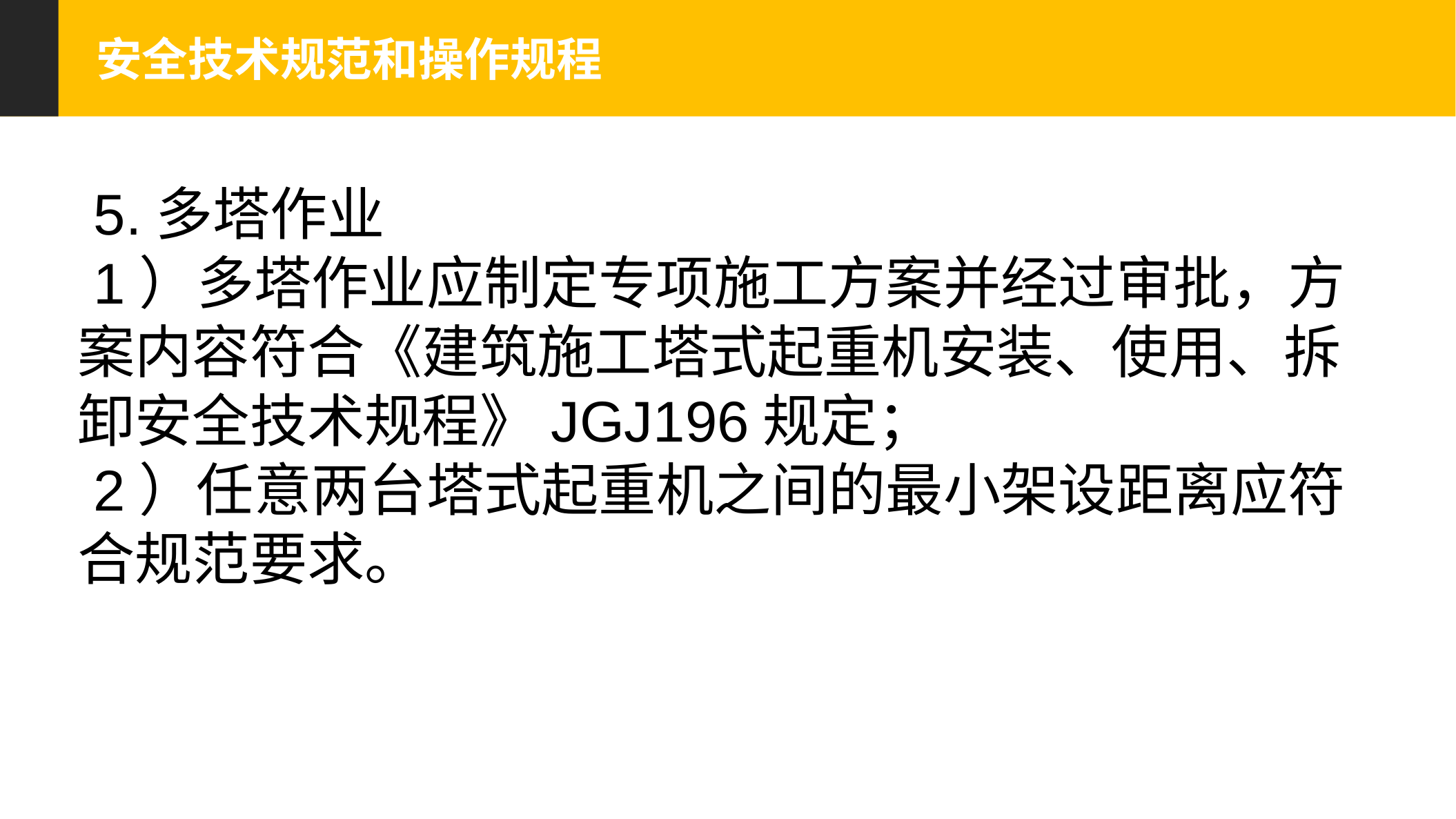

安全技术规范和操作规程
 5.多塔作业
 1）多塔作业应制定专项施工方案并经过审批，方案内容符合《建筑施工塔式起重机安装、使用、拆卸安全技术规程》JGJ196规定；
 2）任意两台塔式起重机之间的最小架设距离应符合规范要求。